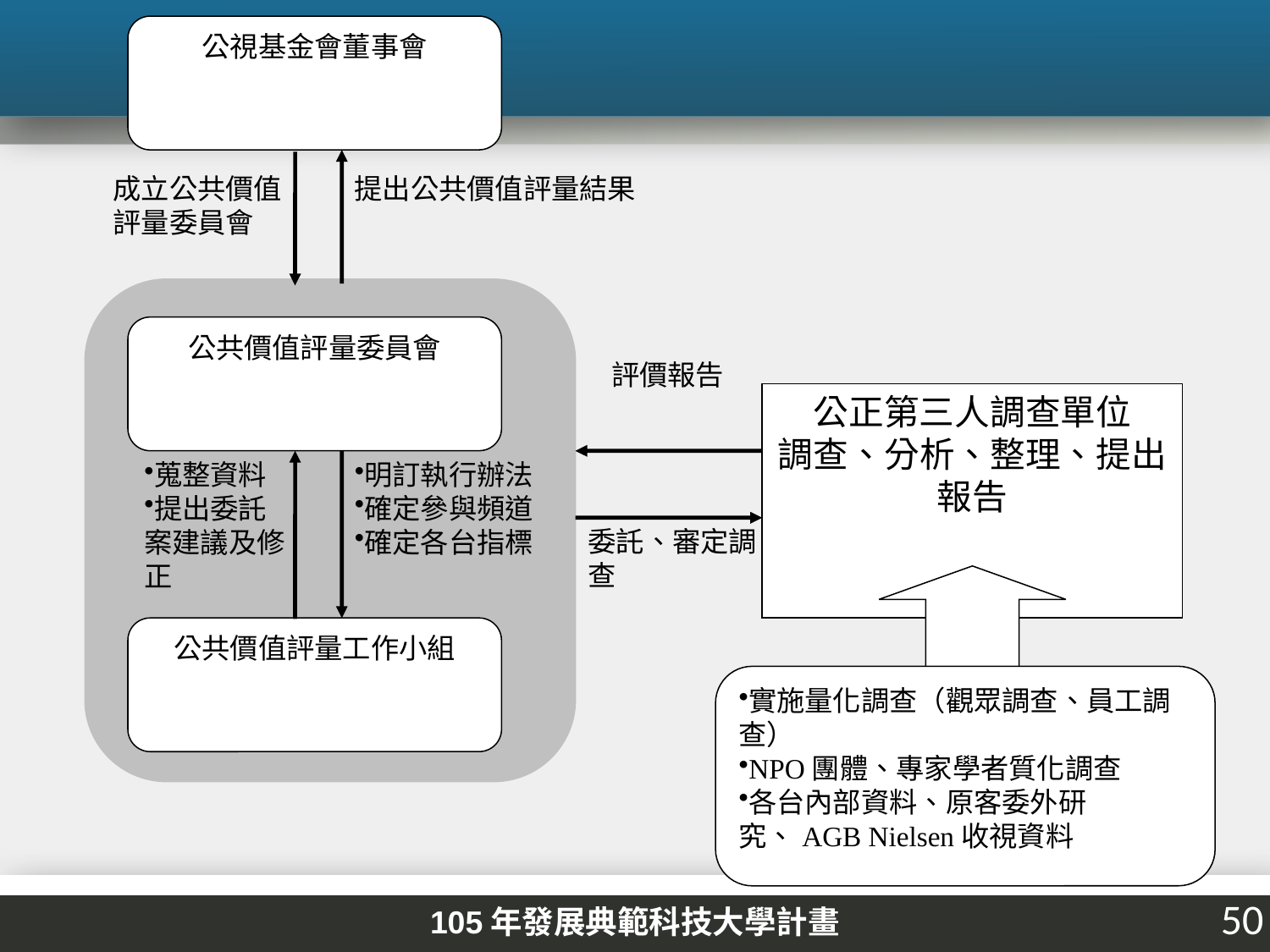

公視基金會董事會

公共價值評量委員會
評價報告
公正第三人調查單位
調查、分析、整理、提出報告
蒐整資料
提出委託案建議及修正

明訂執行辦法
確定參與頻道
確定各台指標

委託、審定調查

公共價值評量工作小組
實施量化調查（觀眾調查、員工調查）
NPO團體、專家學者質化調查
各台內部資料、原客委外研究、AGB Nielsen收視資料

成立公共價值評量委員會
提出公共價值評量結果